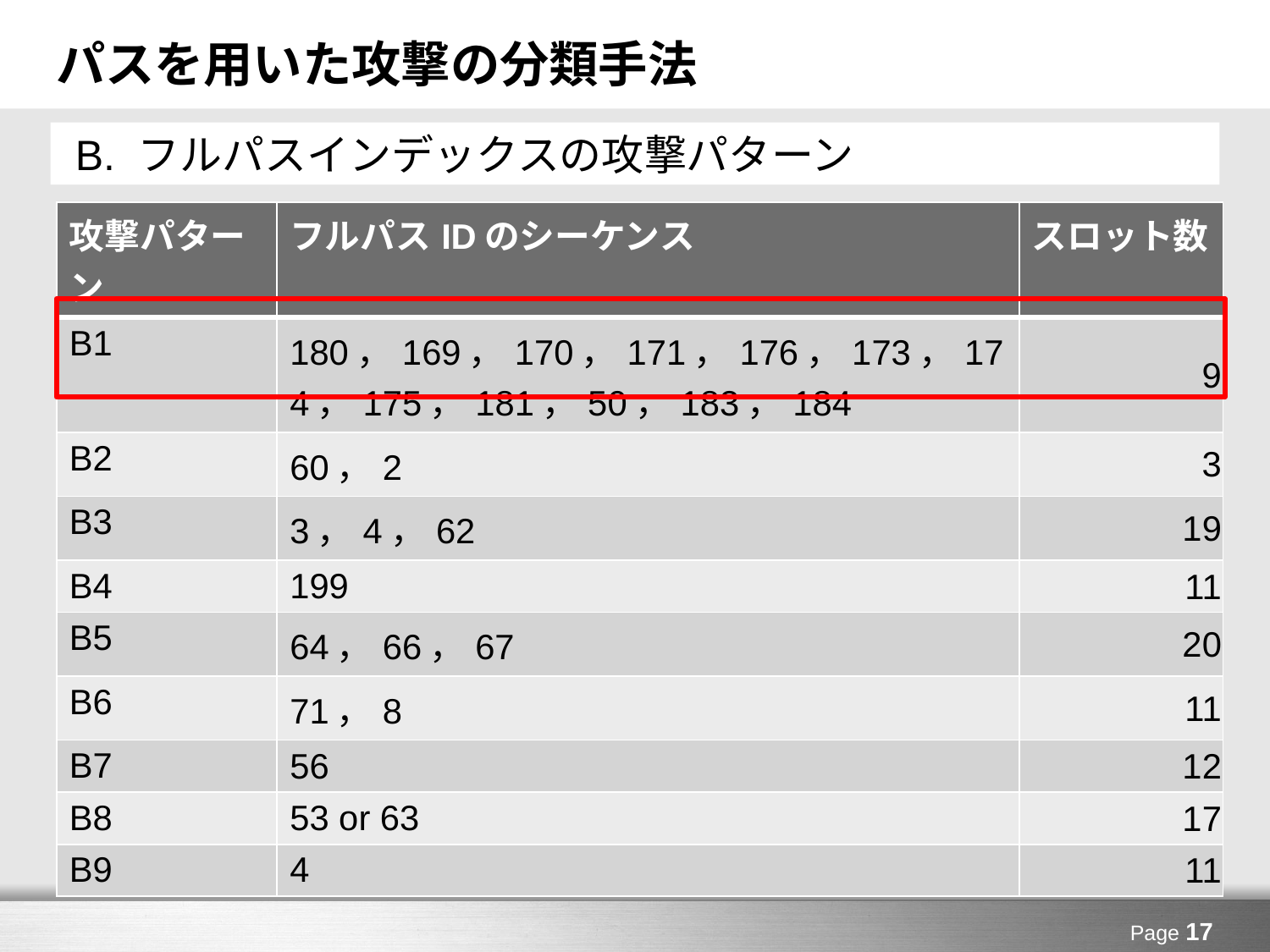

# パスを用いた攻撃の分類手法
B. フルパスインデックスの攻撃パターン
| 攻撃パターン | フルパスIDのシーケンス | スロット数 |
| --- | --- | --- |
| B1 | 180，169，170，171，176，173，174，175，181，50，183，184 | 9 |
| B2 | 60，2 | 3 |
| B3 | 3，4，62 | 19 |
| B4 | 199 | 11 |
| B5 | 64，66，67 | 20 |
| B6 | 71，8 | 11 |
| B7 | 56 | 12 |
| B8 | 53 or 63 | 17 |
| B9 | 4 | 11 |

Page 17